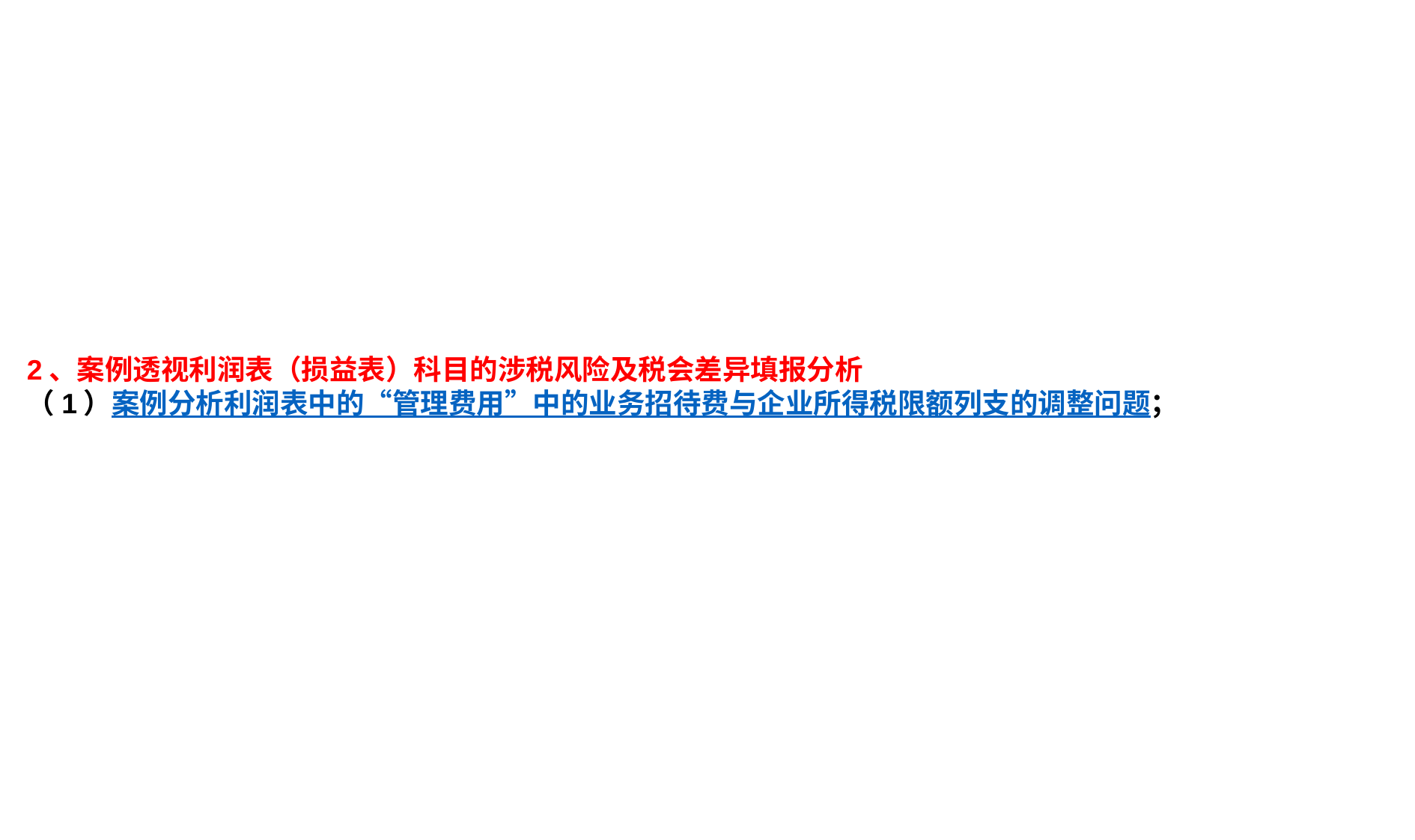

2、案例透视利润表（损益表）科目的涉税风险及税会差异填报分析
（1）案例分析利润表中的“管理费用”中的业务招待费与企业所得税限额列支的调整问题；